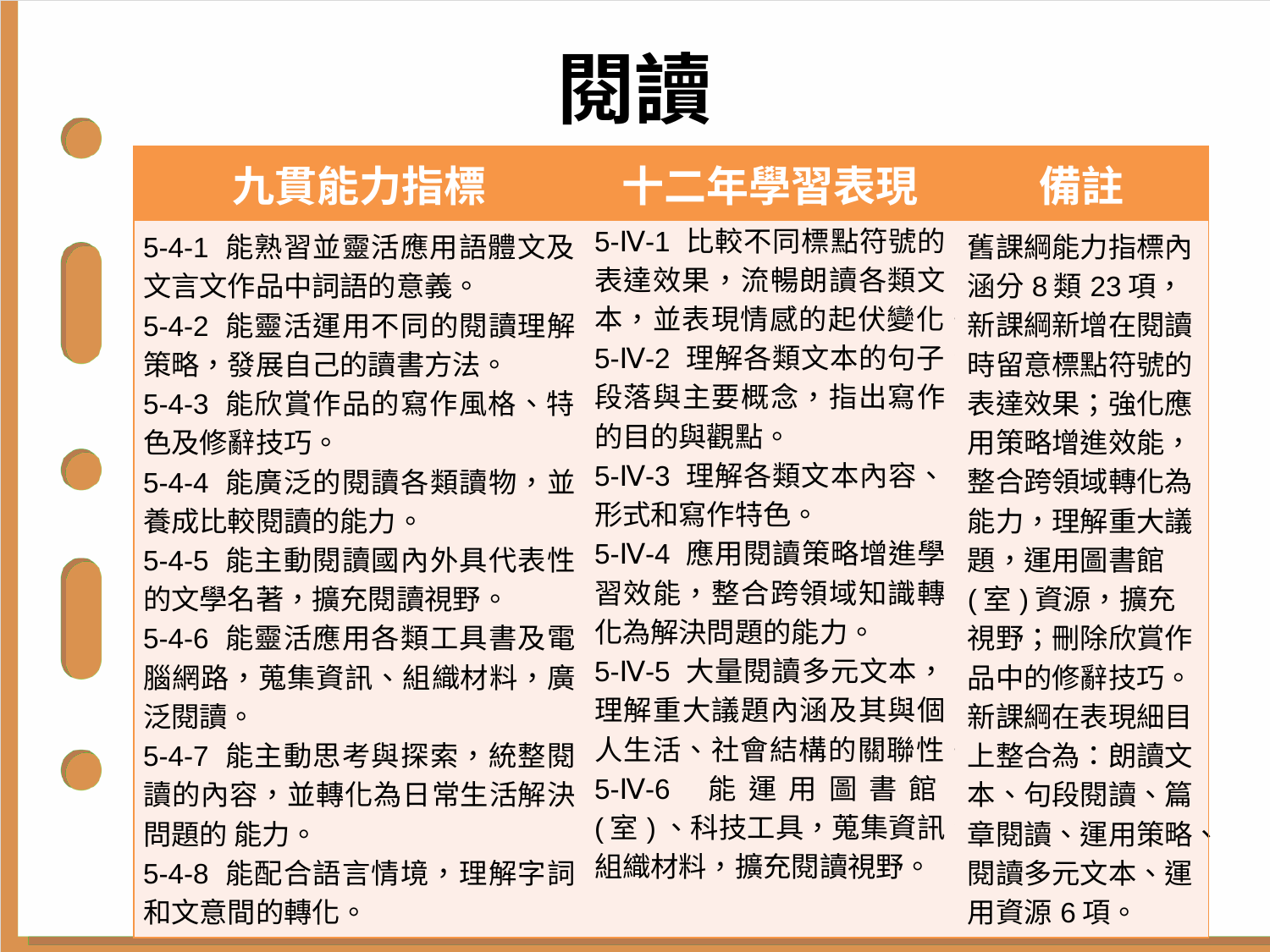

# 閱讀
| 九貫能力指標 | 十二年學習表現 | 備註 |
| --- | --- | --- |
| 5-4-1 能熟習並靈活應用語體文及文言文作品中詞語的意義。 5-4-2 能靈活運用不同的閱讀理解策略，發展自己的讀書方法。 5-4-3 能欣賞作品的寫作風格、特色及修辭技巧。 5-4-4 能廣泛的閱讀各類讀物，並養成比較閱讀的能力。 5-4-5 能主動閱讀國內外具代表性的文學名著，擴充閱讀視野。 5-4-6 能靈活應用各類工具書及電腦網路，蒐集資訊、組織材料，廣泛閱讀。 5-4-7 能主動思考與探索，統整閱讀的內容，並轉化為日常生活解決問題的 能力。 5-4-8 能配合語言情境，理解字詞和文意間的轉化。 | 5-Ⅳ-1 比較不同標點符號的表達效果，流暢朗讀各類文本，並表現情感的起伏變化。 5-Ⅳ-2 理解各類文本的句子、段落與主要概念，指出寫作的目的與觀點。 5-Ⅳ-3 理解各類文本內容、形式和寫作特色。 5-Ⅳ-4 應用閱讀策略增進學習效能，整合跨領域知識轉化為解決問題的能力。 5-Ⅳ-5 大量閱讀多元文本，理解重大議題內涵及其與個人生活、社會結構的關聯性。 5-Ⅳ-6 能運用圖書館(室)、科技工具，蒐集資訊、組織材料，擴充閱讀視野。 | 舊課綱能力指標內涵分8類23項，新課綱新增在閱讀時留意標點符號的表達效果；強化應用策略增進效能，整合跨領域轉化為能力，理解重大議題，運用圖書館(室)資源，擴充視野；刪除欣賞作品中的修辭技巧。新課綱在表現細目上整合為：朗讀文本、句段閱讀、篇章閱讀、運用策略、閱讀多元文本、運用資源6項。 |